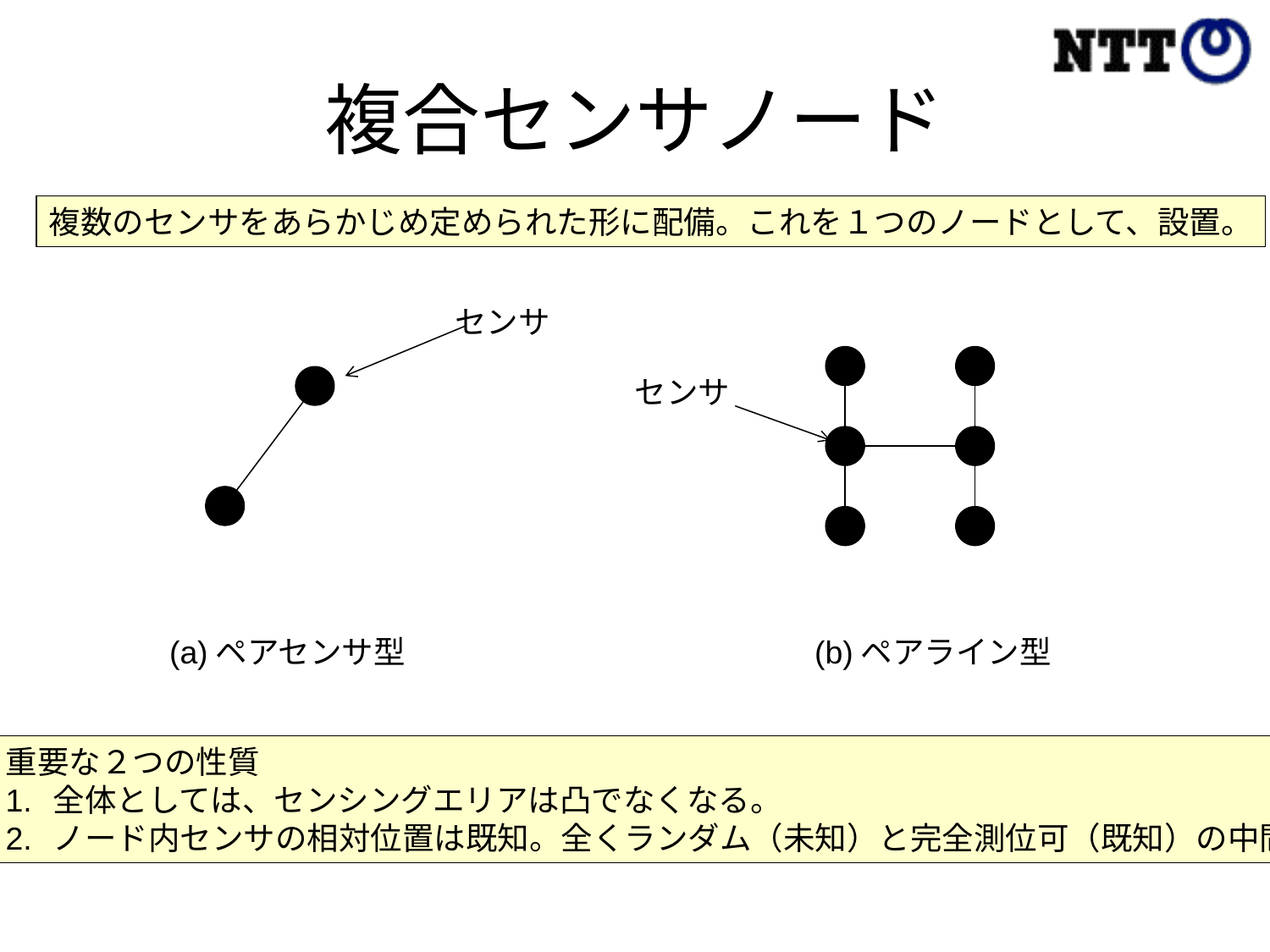

# 複合センサノード
複数のセンサをあらかじめ定められた形に配備。これを１つのノードとして、設置。
センサ

センサ

(a)ペアセンサ型
(b)ペアライン型
重要な２つの性質
全体としては、センシングエリアは凸でなくなる。
ノード内センサの相対位置は既知。全くランダム（未知）と完全測位可（既知）の中間